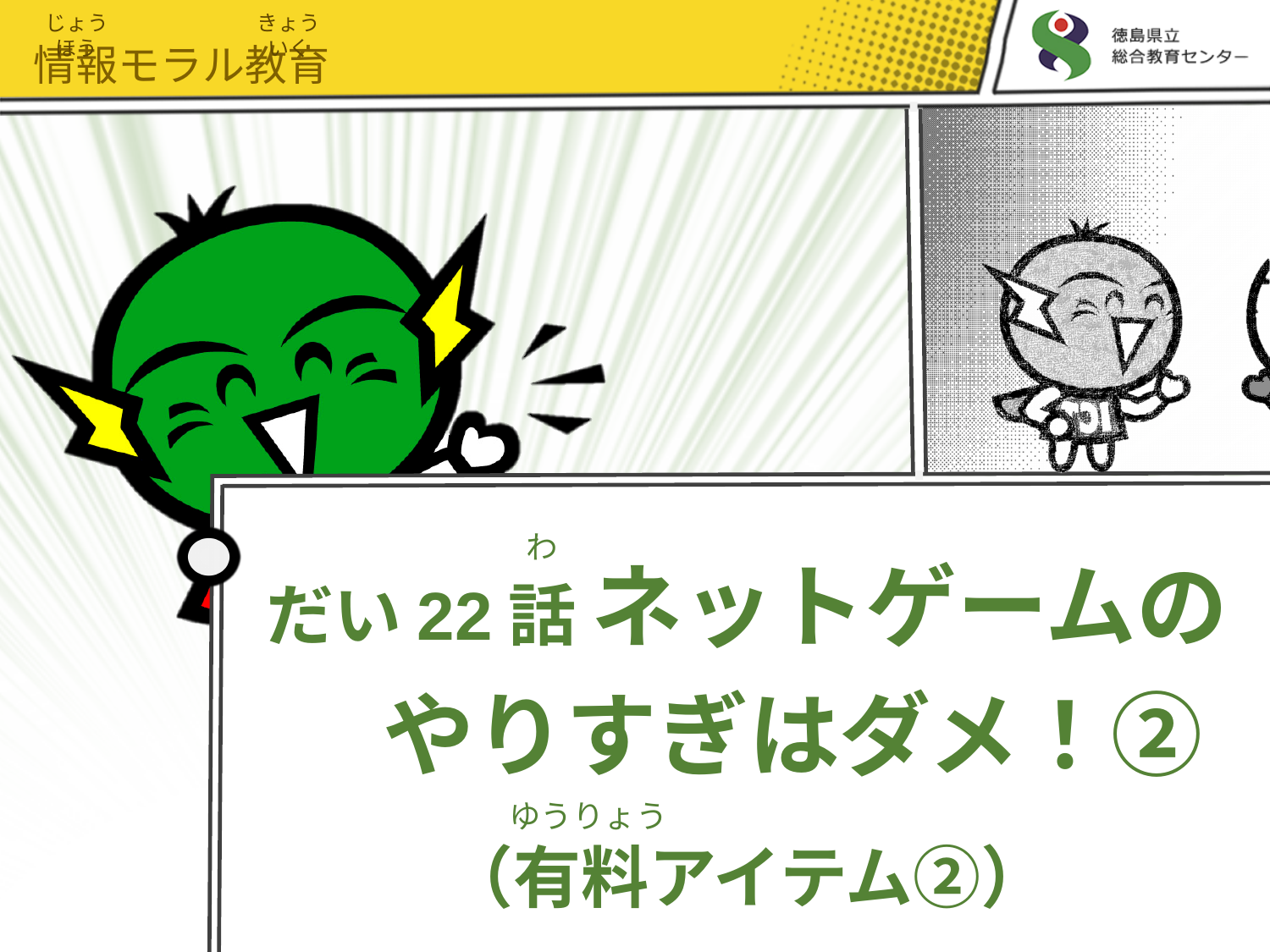

じょうほう
きょういく
情報モラル教育
# だい22話 ネットゲームの 　やりすぎはダメ！②（有料アイテム②）
わ
ゆうりょう